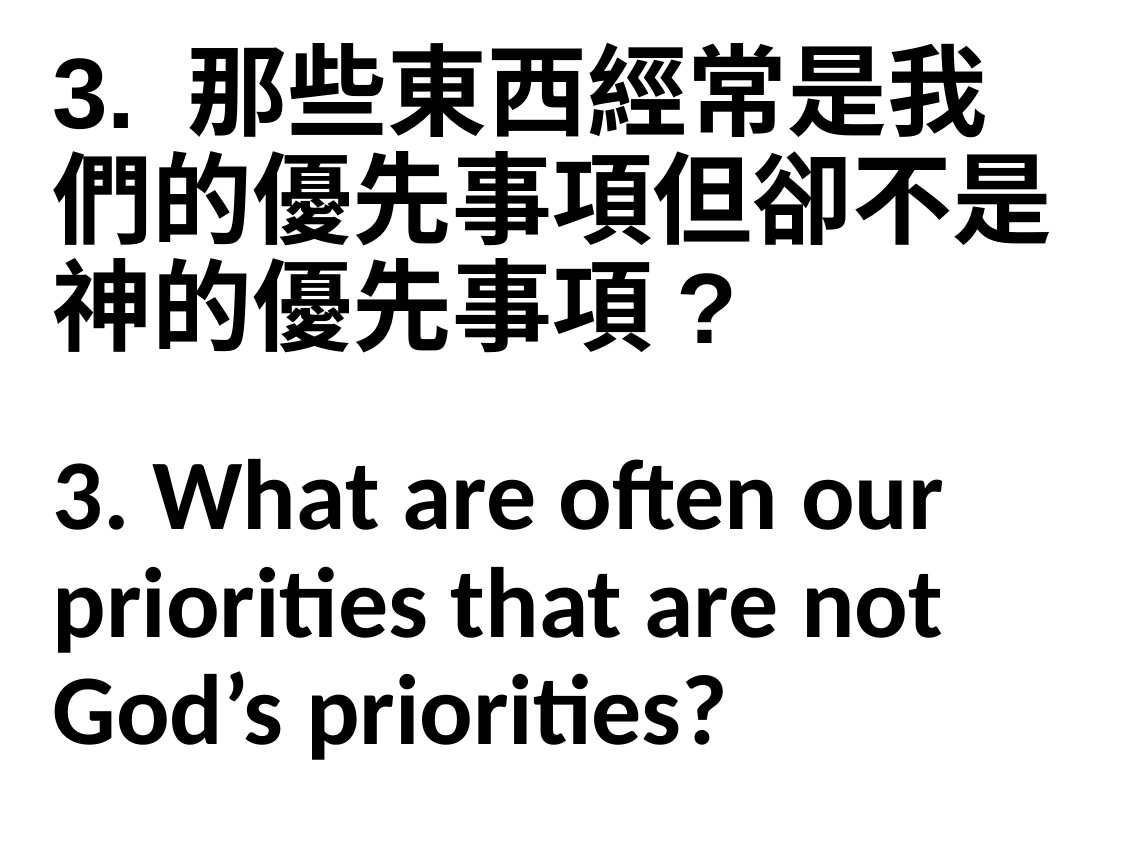

3. 那些東西經常是我們的優先事項但卻不是神的優先事項?

3. What are often our priorities that are not God’s priorities?